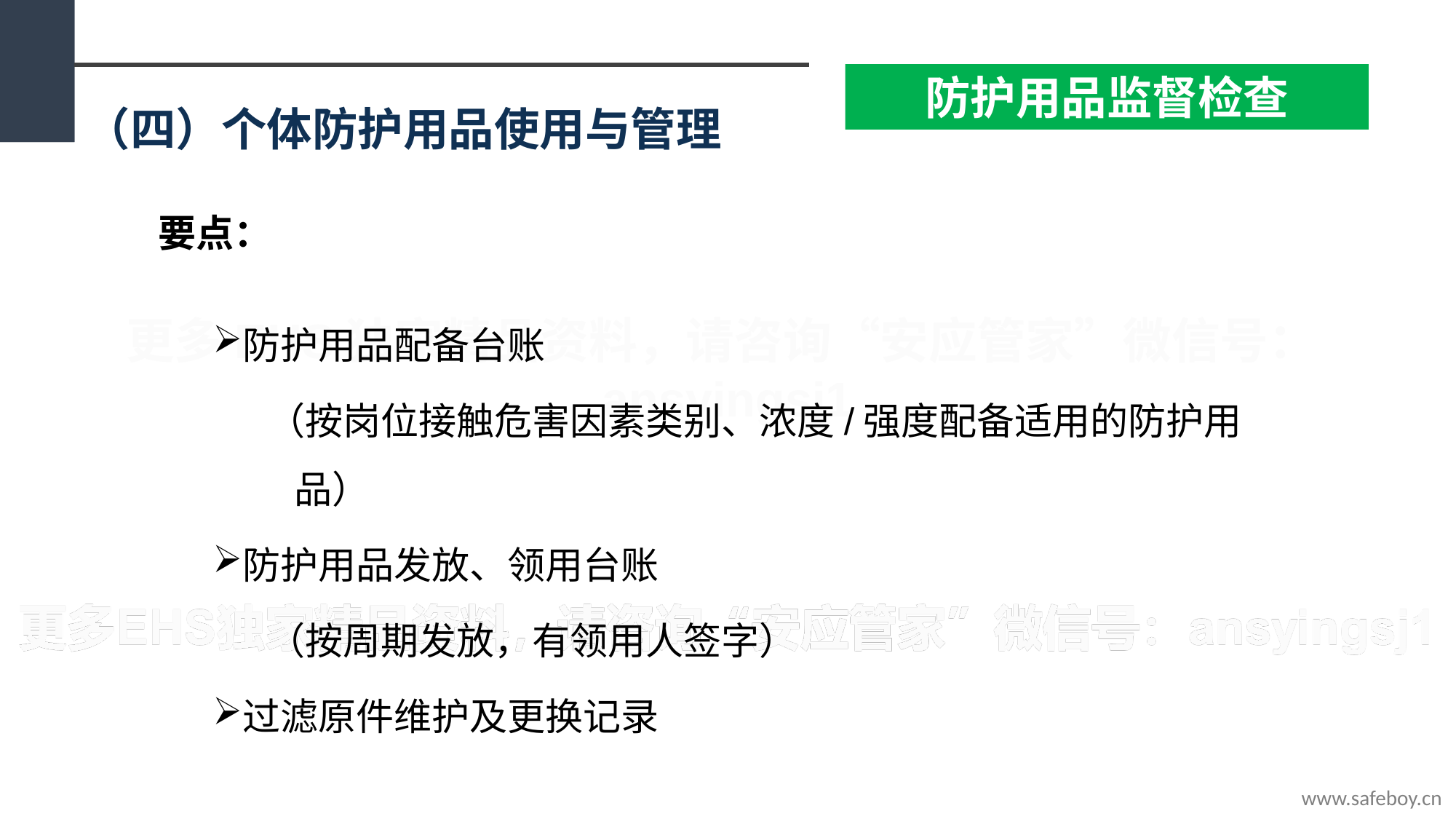

防护用品监督检查
（四）个体防护用品使用与管理
要点：
防护用品配备台账
（按岗位接触危害因素类别、浓度/强度配备适用的防护用品）
防护用品发放、领用台账
（按周期发放，有领用人签字）
过滤原件维护及更换记录